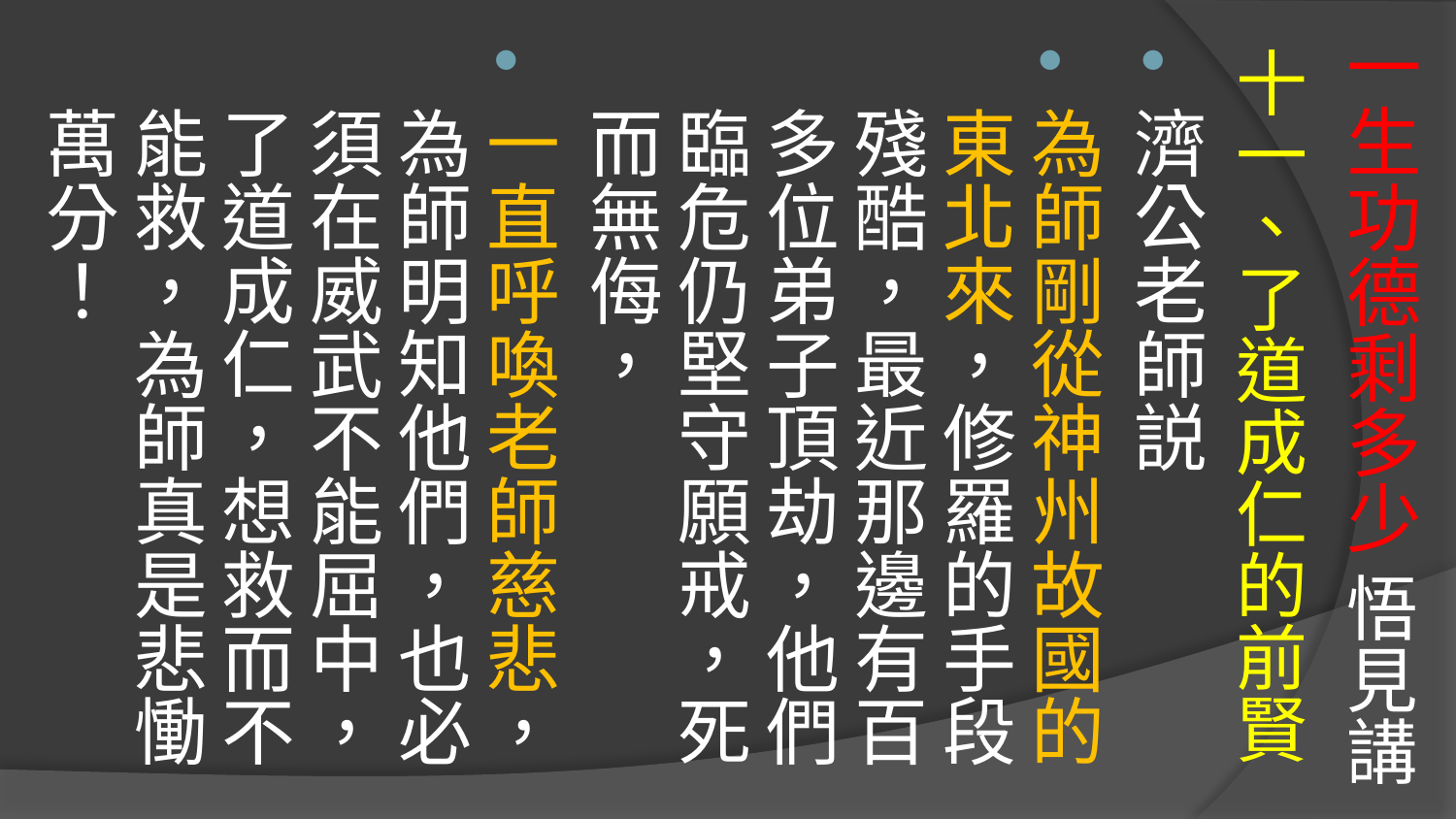

# 一生功德剩多少 悟見講
十一、了道成仁的前賢
濟公老師説
為師剛從神州故國的東北來，修羅的手段殘酷，最近那邊有百多位弟子頂劫，他們臨危仍堅守願戒，死而無侮，
一直呼喚老師慈悲，為師明知他們，也必須在威武不能屈中，了道成仁，想救而不能救，為師真是悲慟萬分！